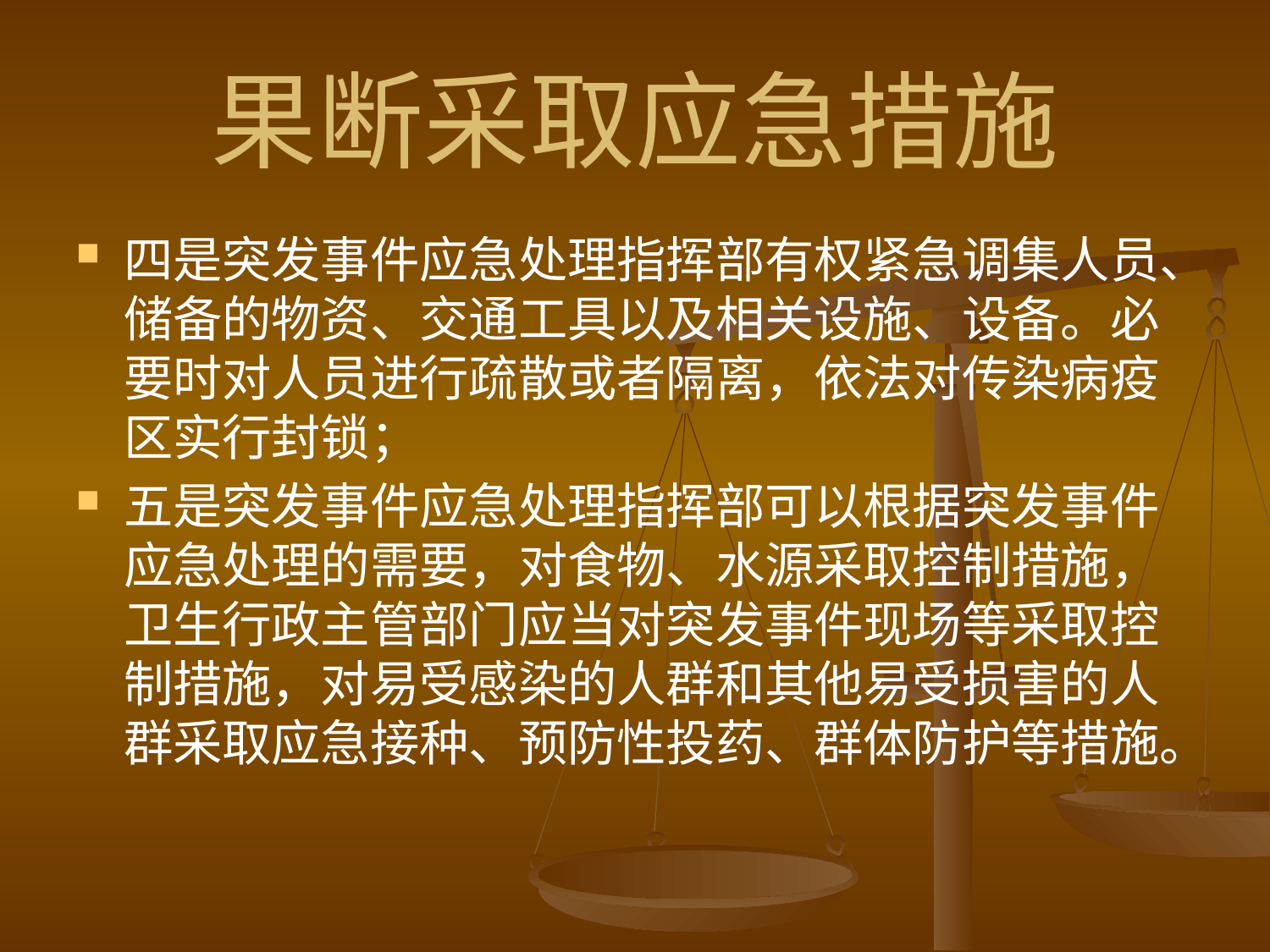

# 果断采取应急措施
四是突发事件应急处理指挥部有权紧急调集人员、储备的物资、交通工具以及相关设施、设备。必要时对人员进行疏散或者隔离，依法对传染病疫区实行封锁；
五是突发事件应急处理指挥部可以根据突发事件应急处理的需要，对食物、水源采取控制措施，卫生行政主管部门应当对突发事件现场等采取控制措施，对易受感染的人群和其他易受损害的人群采取应急接种、预防性投药、群体防护等措施。